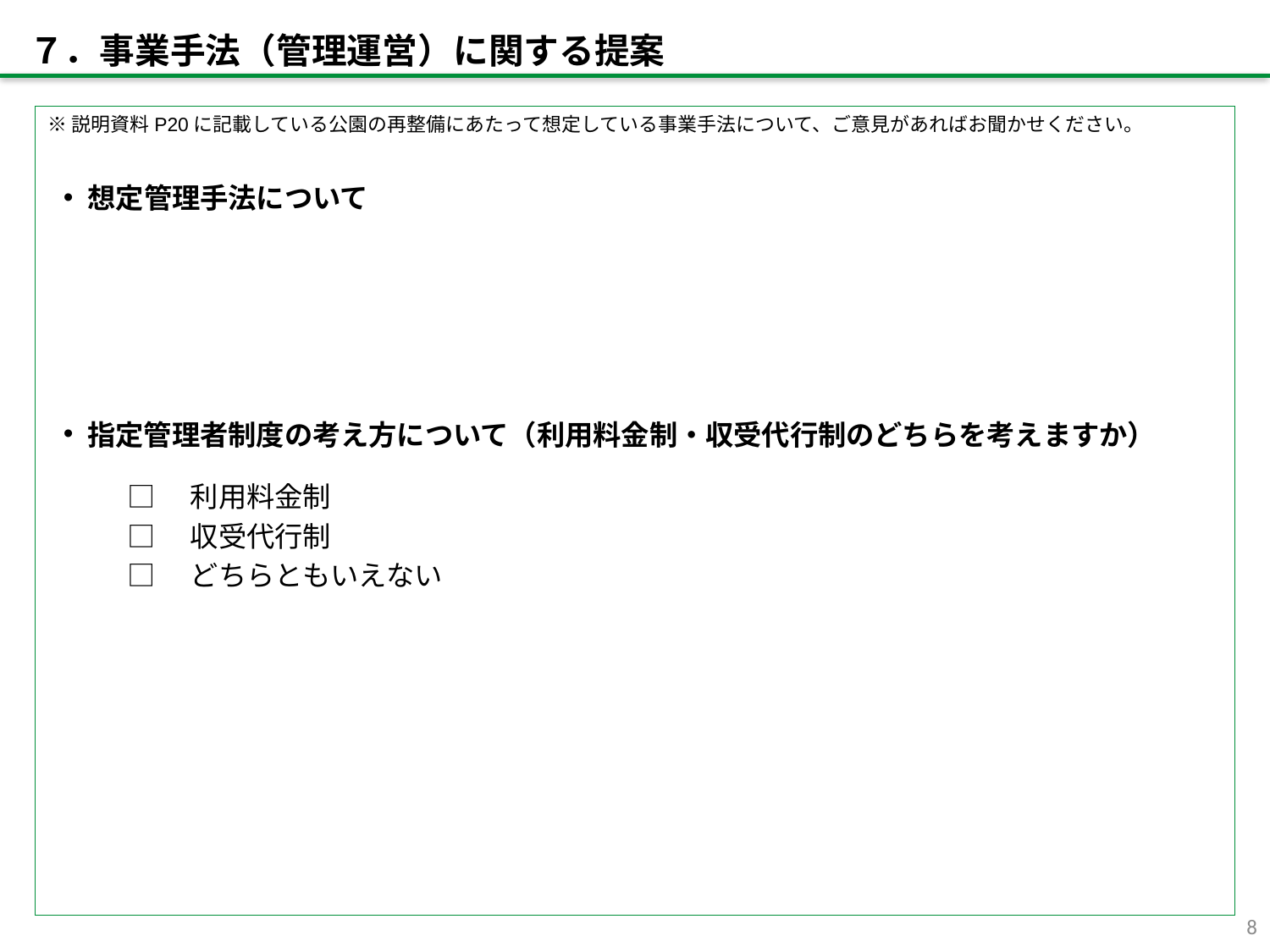

７．事業手法（管理運営）に関する提案
※説明資料P20に記載している公園の再整備にあたって想定している事業手法について、ご意見があればお聞かせください。
想定管理手法について
指定管理者制度の考え方について（利用料金制・収受代行制のどちらを考えますか）
□　利用料金制
□　収受代行制
□　どちらともいえない
8